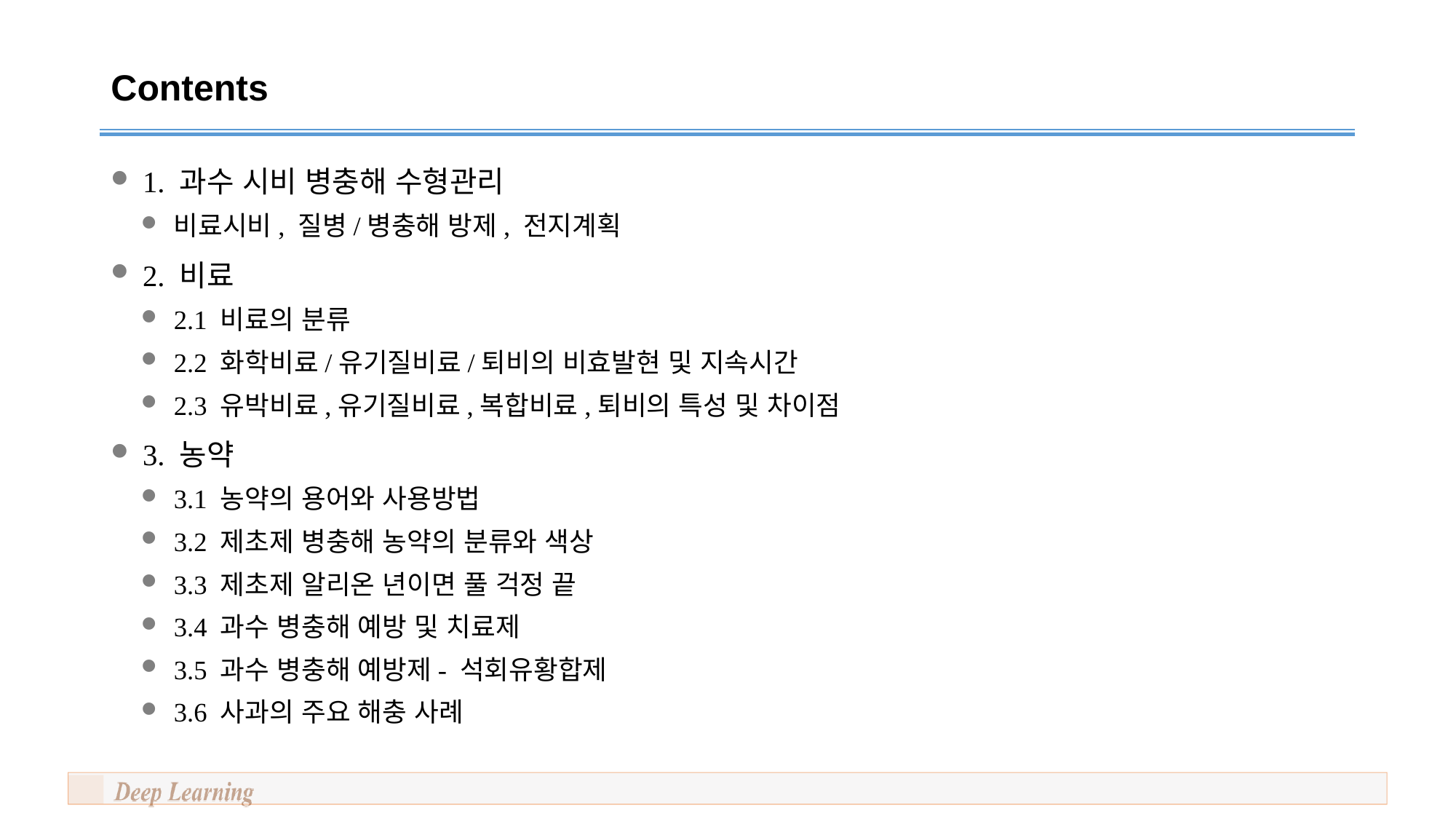

# Contents
1. 과수 시비 병충해 수형관리
비료시비, 질병/병충해 방제, 전지계획
2. 비료
2.1 비료의 분류
2.2 화학비료/유기질비료/퇴비의 비효발현 및 지속시간
2.3 유박비료,유기질비료,복합비료,퇴비의 특성 및 차이점
3. 농약
3.1 농약의 용어와 사용방법
3.2 제초제 병충해 농약의 분류와 색상
3.3 제초제 알리온 년이면 풀 걱정 끝
3.4 과수 병충해 예방 및 치료제
3.5 과수 병충해 예방제- 석회유황합제
3.6 사과의 주요 해충 사례